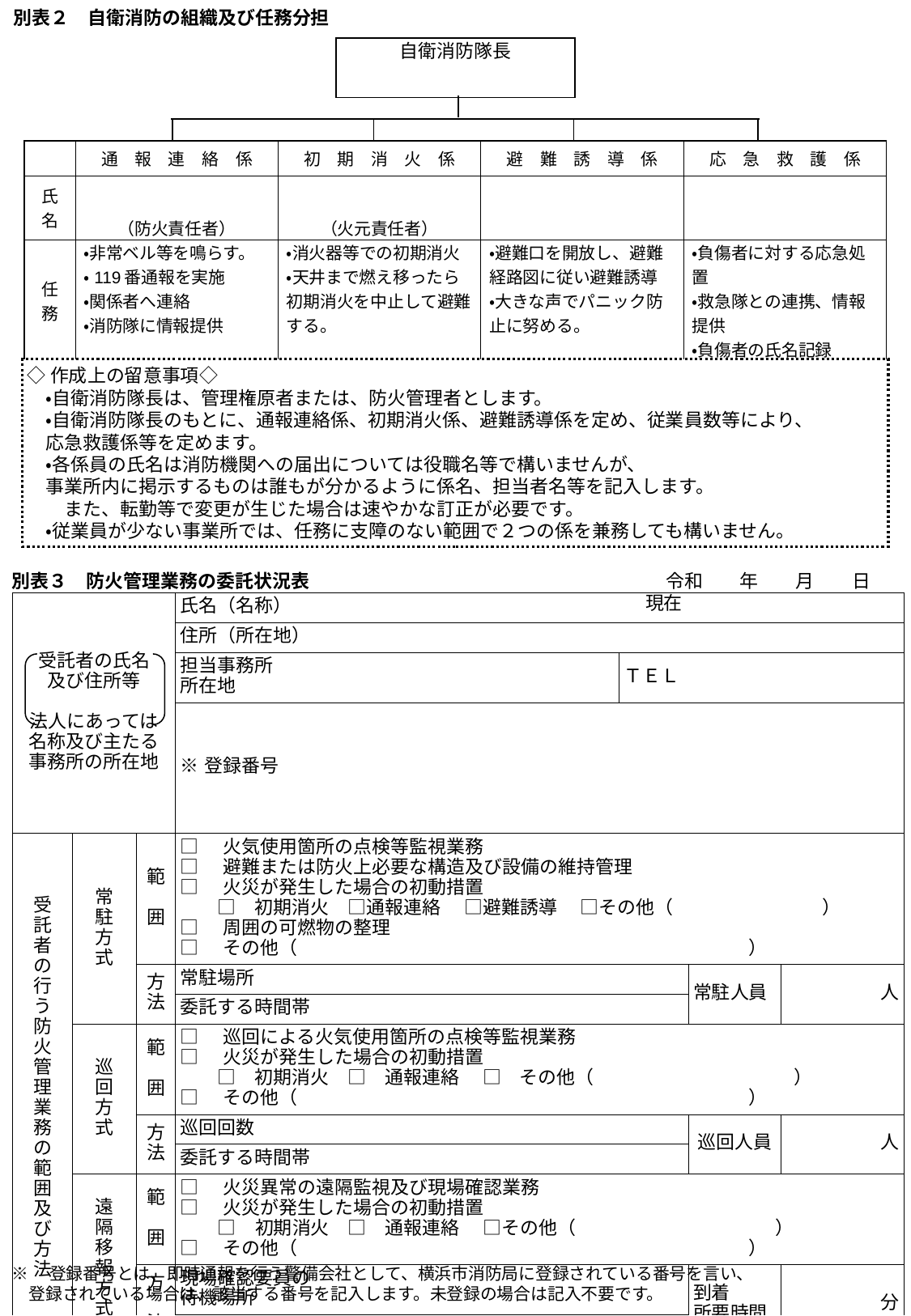

別表２　自衛消防の組織及び任務分担
自衛消防隊長

|  | 通　報　連　絡　係 | 初　期　消　火　係 | 避　難　誘　導　係 | 応　急　救　護　係 |
| --- | --- | --- | --- | --- |
| 氏名 | （防火責任者） | （火元責任者） |  |  |
| 任務 | ・非常ベル等を鳴らす。 ・119番通報を実施 ・関係者へ連絡 ・消防隊に情報提供 | ・消火器等での初期消火 ・天井まで燃え移ったら初期消火を中止して避難する。 | ・避難口を開放し、避難経路図に従い避難誘導 ・大きな声でパニック防止に努める。 | ・負傷者に対する応急処置 ・救急隊との連携、情報提供 ・負傷者の氏名記録 |
◇作成上の留意事項◇
　・自衛消防隊長は、管理権原者または、防火管理者とします。
　・自衛消防隊長のもとに、通報連絡係、初期消火係、避難誘導係を定め、従業員数等により、
　応急救護係等を定めます。
　・各係員の氏名は消防機関への届出については役職名等で構いませんが、
　事業所内に掲示するものは誰もが分かるように係名、担当者名等を記入します。
　　また、転勤等で変更が生じた場合は速やかな訂正が必要です。
　・従業員が少ない事業所では、任務に支障のない範囲で２つの係を兼務しても構いません。
別表３　防火管理業務の委託状況表
令和　　年　　月　　日現在
| 受託者の氏名 及び住所等   法人にあっては 名称及び主たる 事務所の所在地 |  |  | 氏名（名称） |  |  |  |
| --- | --- | --- | --- | --- | --- | --- |
|  |  |  | 住所（所在地） |  |  |  |
|  |  |  | 担当事務所 所在地 | ＴＥＬ |  |  |
|  |  |  | ※登録番号 |  |  |  |
| 受 託 者 の 行 う 防 火 管 理 業 務 の 範 囲 及 び 方 法 | 常 駐 方 式 | 範   囲 | □　火気使用箇所の点検等監視業務 □　避難または防火上必要な構造及び設備の維持管理 □　火災が発生した場合の初動措置 　　□　初期消火　□通報連絡　 □避難誘導　 □その他（　　　　　　　　） □　周囲の可燃物の整理 □　その他（　 　　　　　　　　　　　　　　　　　　　　　　　） |  |  |  |
|  |  | 方 法 | 常駐場所 |  | 常駐人員 | 人 |
|  |  |  | 委託する時間帯 |  |  |  |
|  | 巡 回 方 式 | 範   囲 | □　巡回による火気使用箇所の点検等監視業務 □　火災が発生した場合の初動措置 　　□　初期消火　□　通報連絡　 □　その他（　 　　　　　　　） □　その他（　 　　　　　　　　　　　　　　　　　　　　　　　） |  |  |  |
|  |  | 方 法 | 巡回回数 |  | 巡回人員 | 人 |
|  |  |  | 委託する時間帯 |  |  |  |
|  | 遠 隔 移 報 方 式 | 範   囲 | □　火災異常の遠隔監視及び現場確認業務 □　火災が発生した場合の初動措置 　　□　初期消火　□　通報連絡　 □その他（　 　　　　　　　） □　その他（　 　　　　　　　　　　　　　　　　　　　　　　　） |  |  |  |
|  |  | 方   法 | 現場確認要員の 待機場所 |  | 到着 所要時間 | 分 |
|  |  |  | 委託する時間帯 |  |  |  |

※　登録番号とは、即時通報を行う警備会社として、横浜市消防局に登録されている番号を言い、
　登録されている場合は、該当する番号を記入します。未登録の場合は記入不要です。